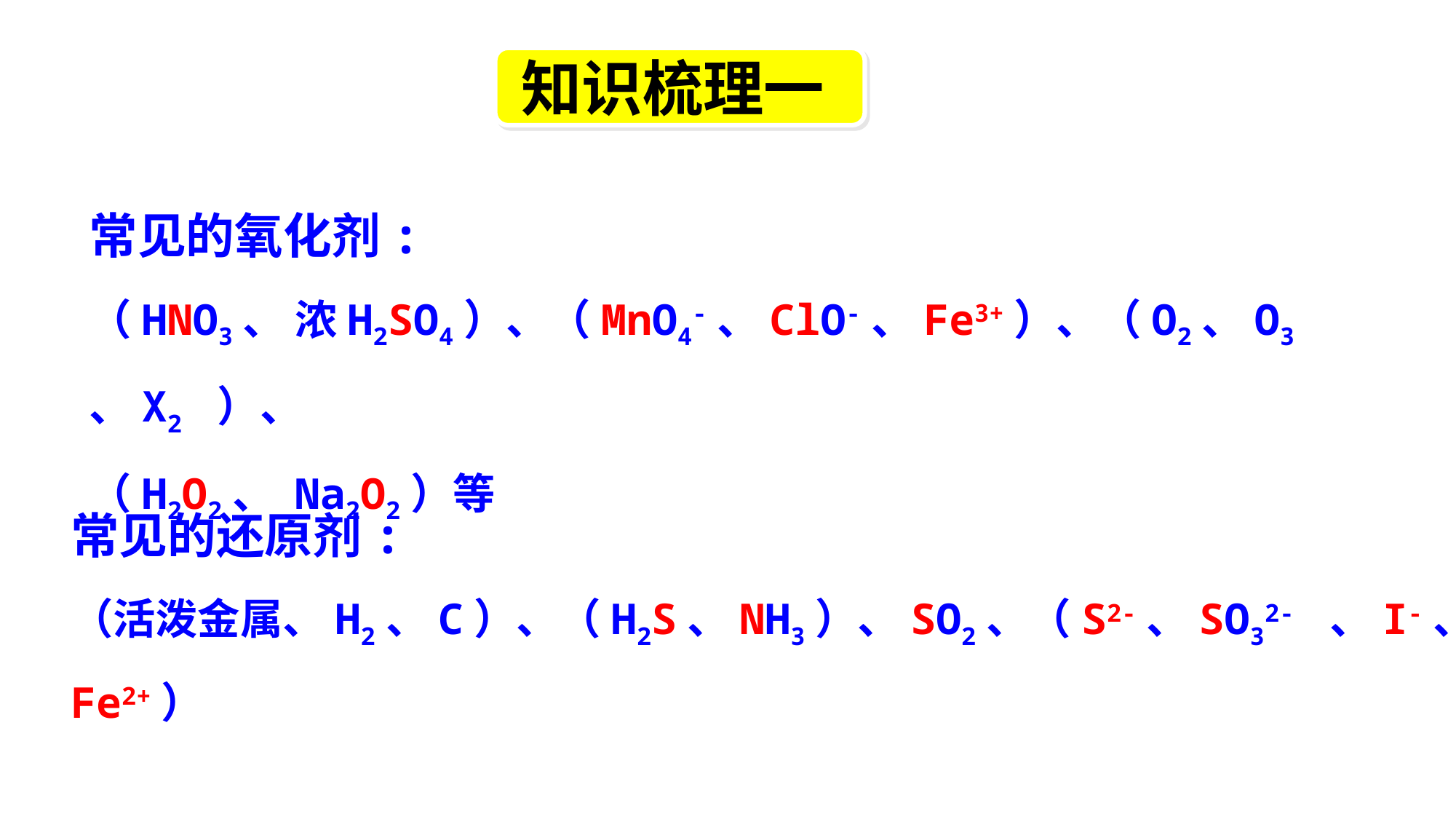

知识梳理一
常见的氧化剂:
（HNO3、 浓H2SO4）、（MnO4-、ClO-、Fe3+）、（O2、O3 、X2 ）、
（H2O2、 Na2O2）等
常见的还原剂:
（活泼金属、H2、C）、（H2S、NH3）、SO2、（S2-、SO32- 、I-、Fe2+）